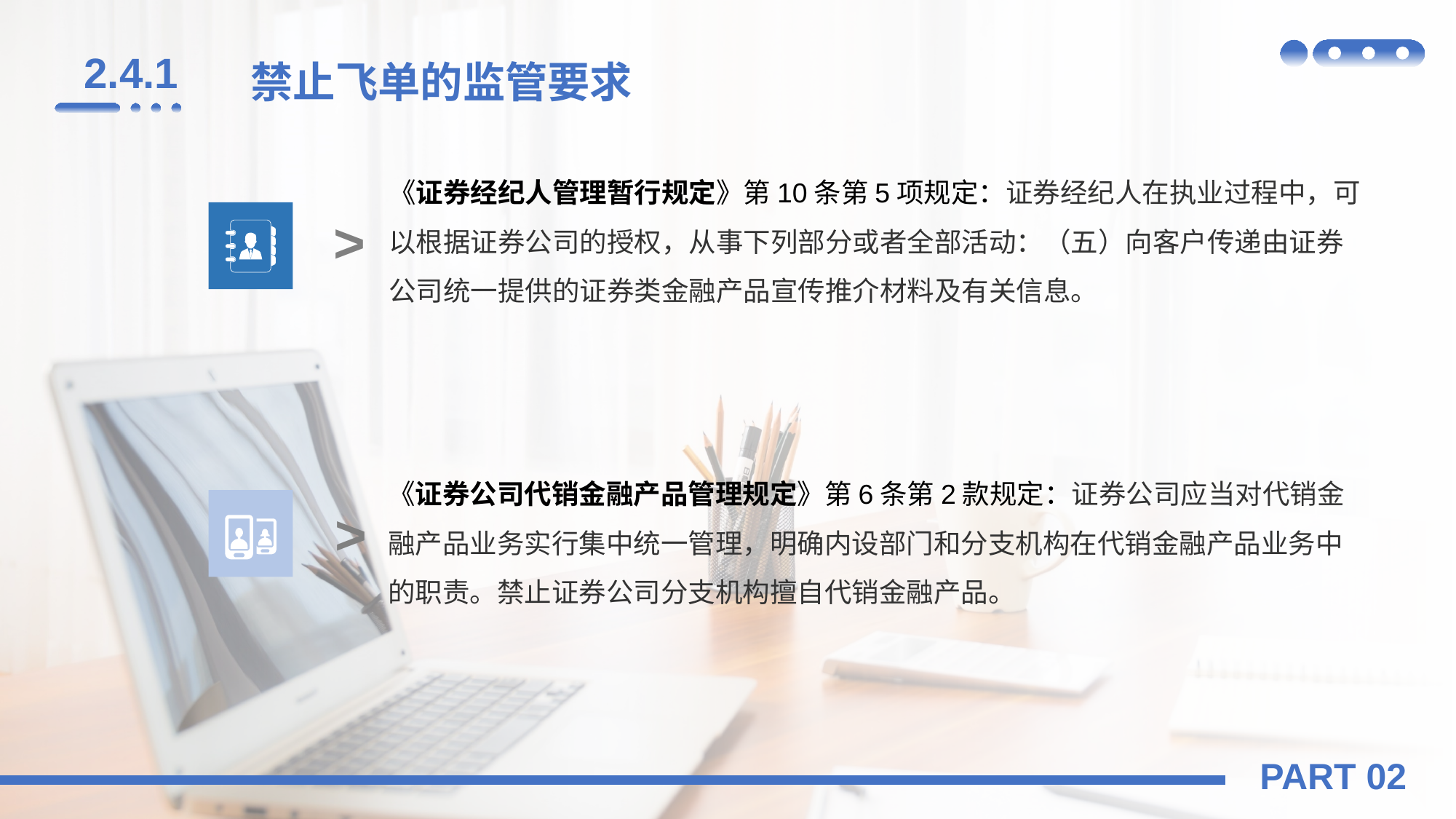

2.4.1
禁止飞单的监管要求

《证券经纪人管理暂行规定》第10条第5项规定：证券经纪人在执业过程中，可以根据证券公司的授权，从事下列部分或者全部活动：（五）向客户传递由证券公司统一提供的证券类金融产品宣传推介材料及有关信息。

>

《证券公司代销金融产品管理规定》第6条第2款规定：证券公司应当对代销金融产品业务实行集中统一管理，明确内设部门和分支机构在代销金融产品业务中的职责。禁止证券公司分支机构擅自代销金融产品。

>

PART 02